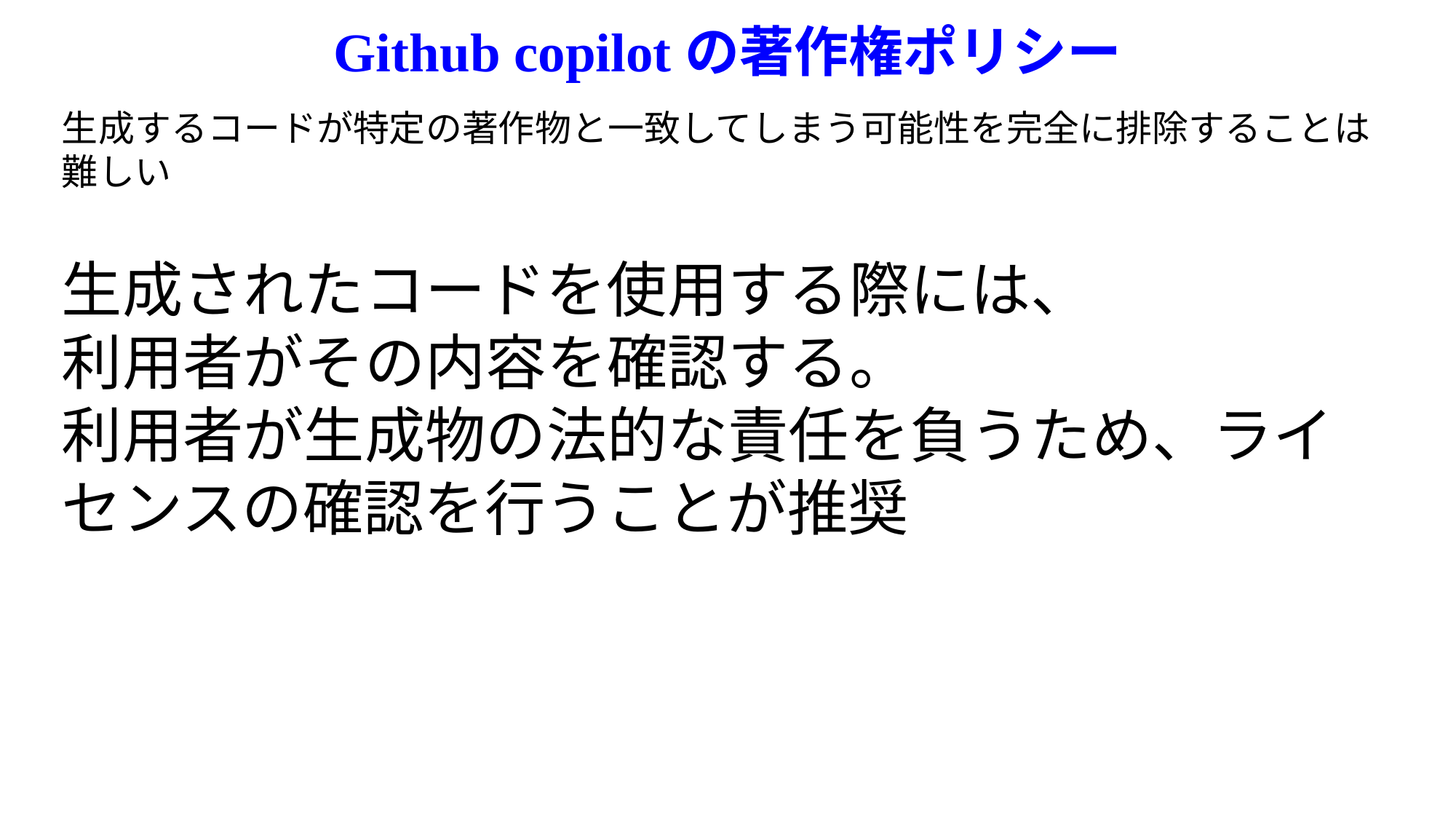

# Github copilotの著作権ポリシー
生成するコードが特定の著作物と一致してしまう可能性を完全に排除することは難しい

生成されたコードを使用する際には、
利用者がその内容を確認する。
利用者が生成物の法的な責任を負うため、ライセンスの確認を行うことが推奨